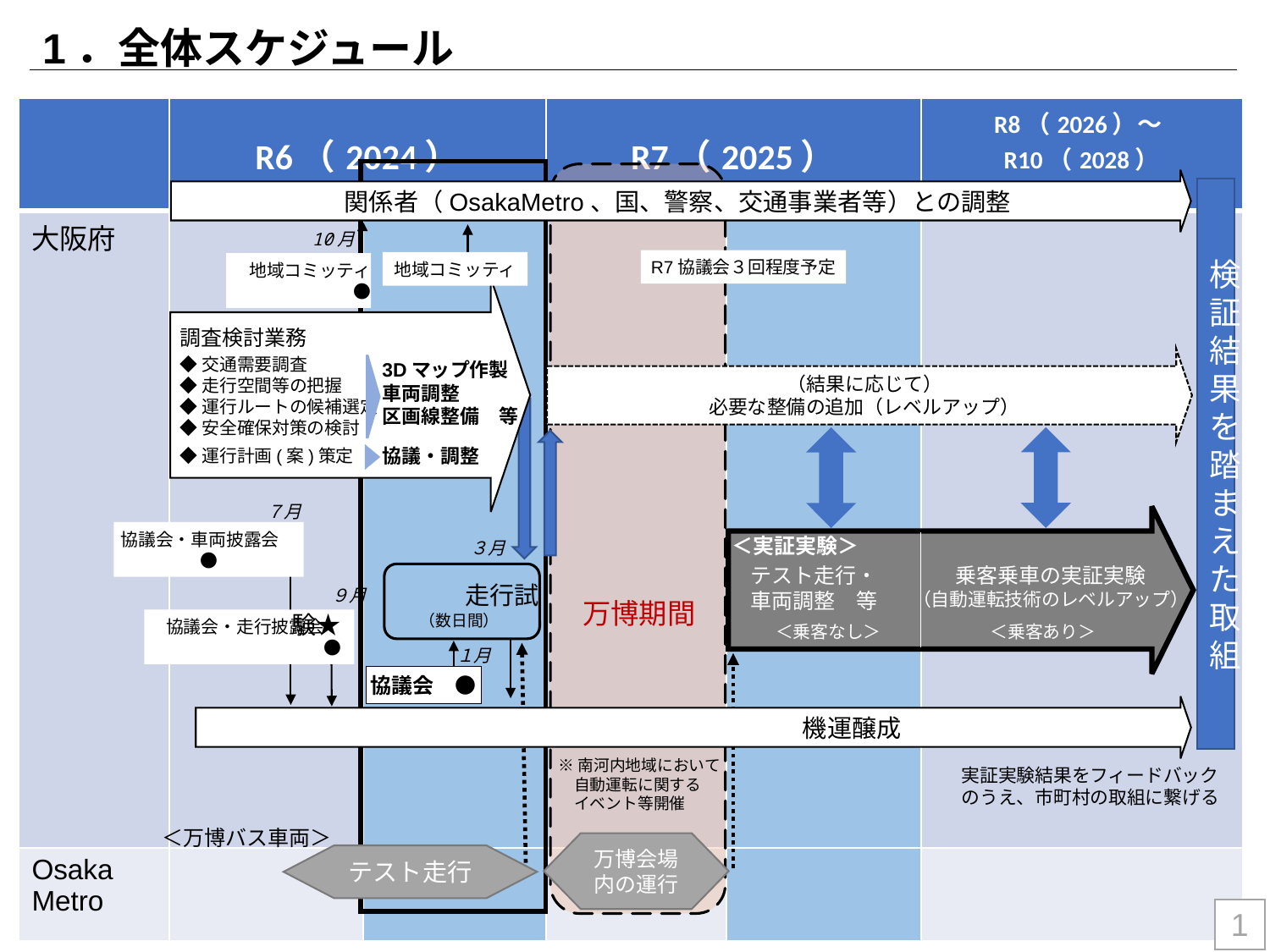

1．全体スケジュール
|  | R6（2024） |  | R7（2025） |  | R8（2026）～R10（2028） （３年程度） |
| --- | --- | --- | --- | --- | --- |
| 大阪府 |  |  |  |  |  |
| Osaka Metro |  |  |  |  |  |

関係者（OsakaMetro、国、警察、交通事業者等）との調整
検証結果を踏まえた取組
10月
R7協議会３回程度予定
地域コミッティ
　地域コミッティ　●
調査検討業務

◆交通需要調査
◆走行空間等の把握
◆運行ルートの候補選定
◆安全確保対策の検討

◆運行計画(案)策定

（結果に応じて）
必要な整備の追加（レベルアップ）
3Dマップ作製
車両調整
区画線整備　等

協議・調整

７月

協議会・車両披露会　●
＜実証実験＞
３月
テスト走行・
車両調整　等
乗客乗車の実証実験
（自動運転技術のレベルアップ）

　　　　　　　走行試験★
９月
万博期間
（数日間）
協議会・走行披露会　●
＜乗客なし＞
＜乗客あり＞
１月
協議会　●
　　　　　　　　　　　　　　　　　　　　　　　　機運醸成
※南河内地域において
　自動運転に関する
　イベント等開催
実証実験結果をフィードバック
のうえ、市町村の取組に繋げる
＜万博バス車両＞
万博会場内の運行
テスト走行
1